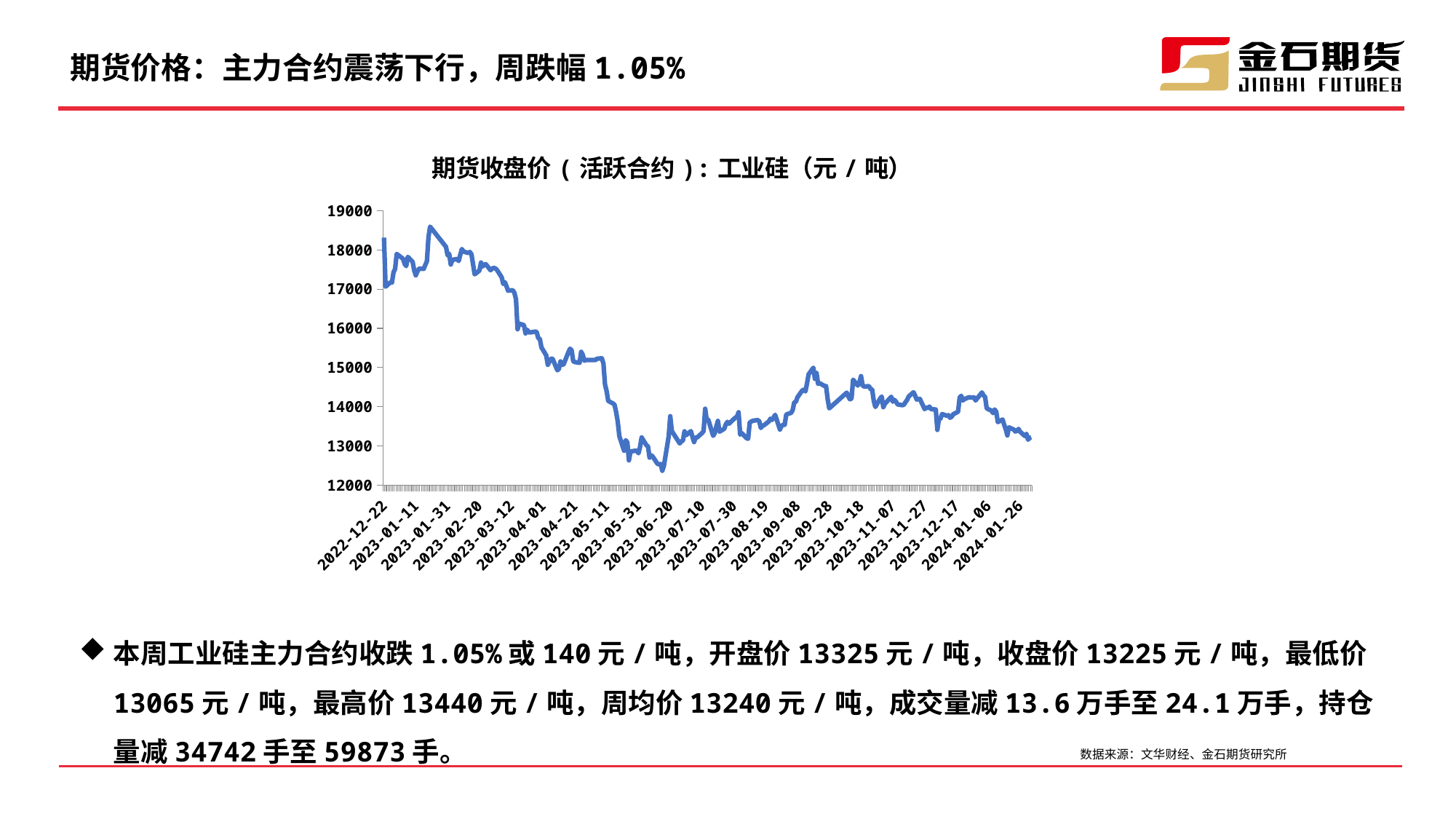

# 期货价格：主力合约震荡下行，周跌幅1.05%

### Chart: 期货收盘价(活跃合约):工业硅（元/吨）

| Category | 期货收盘价(活跃合约):工业硅 |
|---|---|
| 45324 | 13225.0 |
| 45323 | 13210.0 |
| 45322 | 13160.0 |
| 45321 | 13310.0 |
| 45320 | 13255.0 |
| 45317 | 13365.0 |
| 45316 | 13435.0 |
| 45315 | 13385.0 |
| 45314 | 13370.0 |
| 45313 | 13420.0 |
| 45310 | 13475.0 |
| 45309 | 13270.0 |
| 45308 | 13425.0 |
| 45307 | 13540.0 |
| 45306 | 13675.0 |
| 45303 | 13610.0 |
| 45302 | 13875.0 |
| 45301 | 13930.0 |
| 45300 | 13840.0 |
| 45299 | 13900.0 |
| 45296 | 13960.0 |
| 45295 | 14250.0 |
| 45294 | 14290.0 |
| 45293 | 14365.0 |
| 45289 | 14160.0 |
| 45288 | 14240.0 |
| 45287 | 14235.0 |
| 45286 | 14235.0 |
| 45285 | 14245.0 |
| 45282 | 14195.0 |
| 45281 | 14160.0 |
| 45280 | 14280.0 |
| 45279 | 14235.0 |
| 45278 | 13875.0 |
| 45275 | 13810.0 |
| 45274 | 13750.0 |
| 45273 | 13720.0 |
| 45272 | 13785.0 |
| 45271 | 13770.0 |
| 45268 | 13815.0 |
| 45267 | 13700.0 |
| 45266 | 13700.0 |
| 45265 | 13410.0 |
| 45264 | 13930.0 |
| 45261 | 13940.0 |
| 45260 | 14005.0 |
| 45259 | 13970.0 |
| 45258 | 13975.0 |
| 45257 | 13940.0 |
| 45254 | 14200.0 |
| 45253 | 14195.0 |
| 45252 | 14185.0 |
| 45251 | 14285.0 |
| 45250 | 14370.0 |
| 45247 | 14265.0 |
| 45246 | 14175.0 |
| 45245 | 14120.0 |
| 45244 | 14055.0 |
| 45243 | 14040.0 |
| 45240 | 14060.0 |
| 45239 | 14130.0 |
| 45238 | 14175.0 |
| 45237 | 14130.0 |
| 45236 | 14255.0 |
| 45233 | 14120.0 |
| 45232 | 14075.0 |
| 45231 | 13990.0 |
| 45230 | 14260.0 |
| 45229 | 14210.0 |
| 45226 | 13995.0 |
| 45225 | 14150.0 |
| 45224 | 14440.0 |
| 45223 | 14450.0 |
| 45222 | 14525.0 |
| 45219 | 14515.0 |
| 45218 | 14540.0 |
| 45217 | 14780.0 |
| 45216 | 14630.0 |
| 45215 | 14540.0 |
| 45212 | 14690.0 |
| 45211 | 14210.0 |
| 45210 | 14190.0 |
| 45209 | 14265.0 |
| 45208 | 14360.0 |
| 45197 | 13960.0 |
| 45196 | 14195.0 |
| 45195 | 14525.0 |
| 45194 | 14530.0 |
| 45191 | 14600.0 |
| 45190 | 14585.0 |
| 45189 | 14860.0 |
| 45188 | 14710.0 |
| 45187 | 14995.0 |
| 45184 | 14825.0 |
| 45183 | 14590.0 |
| 45182 | 14390.0 |
| 45181 | 14435.0 |
| 45180 | 14415.0 |
| 45177 | 14240.0 |
| 45176 | 14125.0 |
| 45175 | 14115.0 |
| 45174 | 13915.0 |
| 45173 | 13845.0 |
| 45170 | 13805.0 |
| 45169 | 13540.0 |
| 45168 | 13540.0 |
| 45167 | 13510.0 |
| 45166 | 13420.0 |
| 45163 | 13795.0 |
| 45162 | 13725.0 |
| 45161 | 13665.0 |
| 45160 | 13695.0 |
| 45159 | 13625.0 |
| 45156 | 13530.0 |
| 45155 | 13515.0 |
| 45154 | 13460.0 |
| 45153 | 13635.0 |
| 45152 | 13660.0 |
| 45149 | 13645.0 |
| 45148 | 13625.0 |
| 45147 | 13595.0 |
| 45146 | 13185.0 |
| 45145 | 13200.0 |
| 45142 | 13330.0 |
| 45141 | 13290.0 |
| 45140 | 13860.0 |
| 45139 | 13745.0 |
| 45138 | 13725.0 |
| 45135 | 13610.0 |
| 45134 | 13570.0 |
| 45133 | 13615.0 |
| 45132 | 13555.0 |
| 45131 | 13440.0 |
| 45128 | 13365.0 |
| 45127 | 13640.0 |
| 45126 | 13495.0 |
| 45125 | 13325.0 |
| 45124 | 13260.0 |
| 45121 | 13665.0 |
| 45120 | 13650.0 |
| 45119 | 13950.0 |
| 45118 | 13380.0 |
| 45117 | 13330.0 |
| 45114 | 13220.0 |
| 45113 | 13215.0 |
| 45112 | 13100.0 |
| 45111 | 13235.0 |
| 45110 | 13380.0 |
| 45107 | 13275.0 |
| 45106 | 13375.0 |
| 45105 | 13140.0 |
| 45104 | 13120.0 |
| 45103 | 13065.0 |
| 45098 | 13380.0 |
| 45097 | 13760.0 |
| 45096 | 13240.0 |
| 45093 | 12495.0 |
| 45092 | 12370.0 |
| 45091 | 12540.0 |
| 45090 | 12535.0 |
| 45089 | 12545.0 |
| 45086 | 12730.0 |
| 45085 | 12765.0 |
| 45084 | 12705.0 |
| 45083 | 12990.0 |
| 45082 | 13020.0 |
| 45079 | 13220.0 |
| 45078 | 12975.0 |
| 45077 | 12815.0 |
| 45076 | 12880.0 |
| 45075 | 12880.0 |
| 45072 | 12860.0 |
| 45071 | 12635.0 |
| 45070 | 13090.0 |
| 45069 | 13150.0 |
| 45068 | 12880.0 |
| 45065 | 13250.0 |
| 45064 | 13620.0 |
| 45063 | 13860.0 |
| 45062 | 14050.0 |
| 45061 | 14085.0 |
| 45058 | 14150.0 |
| 45057 | 14400.0 |
| 45056 | 14565.0 |
| 45055 | 15100.0 |
| 45054 | 15235.0 |
| 45051 | 15225.0 |
| 45050 | 15190.0 |
| 45044 | 15190.0 |
| 45043 | 15175.0 |
| 45042 | 15325.0 |
| 45041 | 15400.0 |
| 45040 | 15120.0 |
| 45037 | 15140.0 |
| 45036 | 15160.0 |
| 45035 | 15440.0 |
| 45034 | 15480.0 |
| 45033 | 15395.0 |
| 45030 | 15085.0 |
| 45029 | 15065.0 |
| 45028 | 15155.0 |
| 45027 | 14965.0 |
| 45026 | 14930.0 |
| 45023 | 15225.0 |
| 45022 | 15225.0 |
| 45020 | 15070.0 |
| 45019 | 15310.0 |
| 45016 | 15515.0 |
| 45015 | 15730.0 |
| 45014 | 15750.0 |
| 45013 | 15910.0 |
| 45012 | 15915.0 |
| 45009 | 15895.0 |
| 45008 | 15895.0 |
| 45007 | 15965.0 |
| 45006 | 15870.0 |
| 45005 | 16080.0 |
| 45002 | 16120.0 |
| 45001 | 15975.0 |
| 45000 | 16740.0 |
| 44999 | 16905.0 |
| 44998 | 16970.0 |
| 44995 | 16960.0 |
| 44994 | 17075.0 |
| 44993 | 17175.0 |
| 44992 | 17130.0 |
| 44991 | 17300.0 |
| 44988 | 17490.0 |
| 44987 | 17525.0 |
| 44986 | 17540.0 |
| 44985 | 17520.0 |
| 44984 | 17480.0 |
| 44981 | 17635.0 |
| 44980 | 17620.0 |
| 44979 | 17575.0 |
| 44978 | 17675.0 |
| 44977 | 17470.0 |
| 44974 | 17375.0 |
| 44973 | 17630.0 |
| 44972 | 17885.0 |
| 44971 | 17945.0 |
| 44970 | 17920.0 |
| 44967 | 17955.0 |
| 44966 | 18020.0 |
| 44965 | 17875.0 |
| 44964 | 17715.0 |
| 44963 | 17765.0 |
| 44960 | 17745.0 |
| 44959 | 17625.0 |
| 44958 | 17900.0 |
| 44957 | 17860.0 |
| 44956 | 18075.0 |
| 44946 | 18590.0 |
| 44945 | 18330.0 |
| 44944 | 17710.0 |
| 44943 | 17615.0 |
| 44942 | 17515.0 |
| 44939 | 17520.0 |
| 44938 | 17445.0 |
| 44937 | 17350.0 |
| 44936 | 17475.0 |
| 44935 | 17695.0 |
| 44932 | 17820.0 |
| 44931 | 17585.0 |
| 44930 | 17640.0 |
| 44929 | 17770.0 |
| 44925 | 17895.0 |
| 44924 | 17515.0 |
| 44923 | 17425.0 |
| 44922 | 17165.0 |
| 44921 | 17170.0 |
| 44918 | 17060.0 |
| 44917 | 18310.0 |
本周工业硅主力合约收跌1.05%或140元/吨，开盘价13325元/吨，收盘价13225元/吨，最低价13065元/吨，最高价13440元/吨，周均价13240元/吨，成交量减13.6万手至24.1万手，持仓量减34742手至59873手。
数据来源：文华财经、金石期货研究所